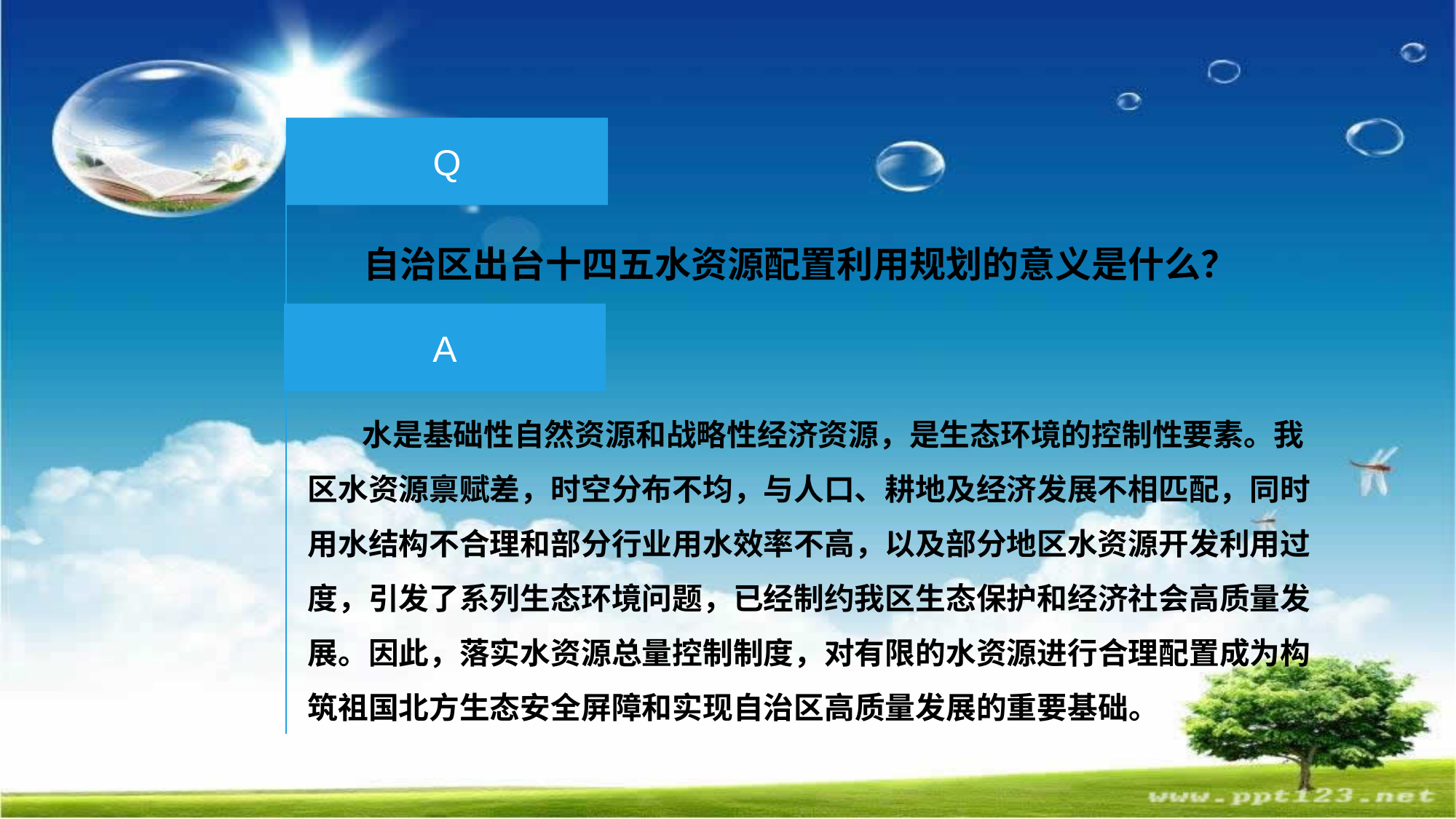

Q
自治区出台十四五水资源配置利用规划的意义是什么？
A
水是基础性自然资源和战略性经济资源，是生态环境的控制性要素。我区水资源禀赋差，时空分布不均，与人口、耕地及经济发展不相匹配，同时用水结构不合理和部分行业用水效率不高，以及部分地区水资源开发利用过度，引发了系列生态环境问题，已经制约我区生态保护和经济社会高质量发展。因此，落实水资源总量控制制度，对有限的水资源进行合理配置成为构筑祖国北方生态安全屏障和实现自治区高质量发展的重要基础。